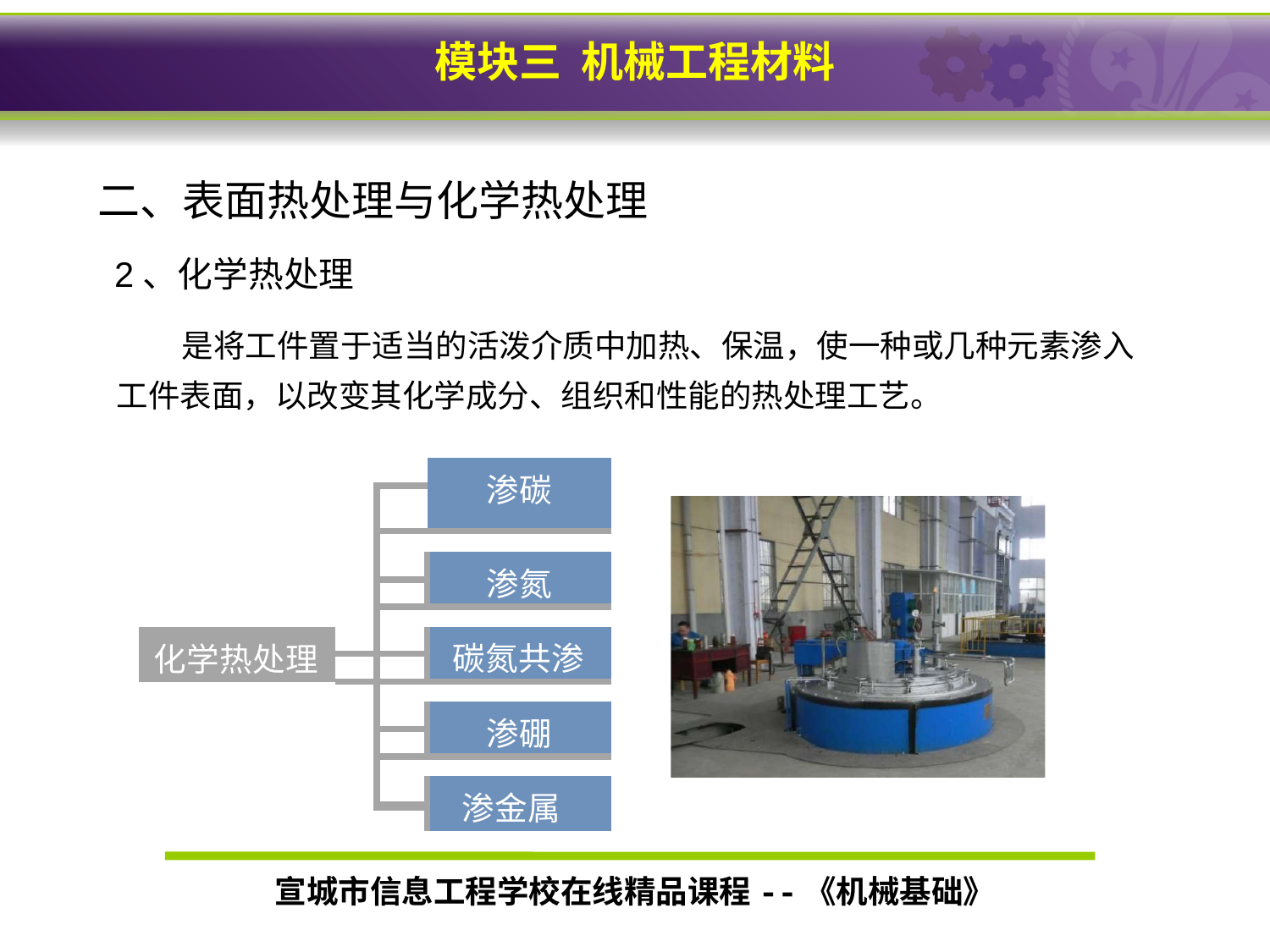

二、表面热处理与化学热处理
2、化学热处理
是将工件置于适当的活泼介质中加热、保温，使一种或几种元素渗入工件表面，以改变其化学成分、组织和性能的热处理工艺。
|  |  |  | 渗碳 |
| --- | --- | --- | --- |
|  |  |  |  |
|  |  |  |  |
|  |  |  | 渗氮 |
|  |  |  |  |
|  |  |  |  |
| 化学热处理 |  |  | 碳氮共渗 |
|  |  |  |  |
|  |  |  |  |
|  |  |  | 渗硼 |
|  |  |  |  |
|  |  |  |  |
|  |  |  | 渗金属 |
|  |  |  |  |